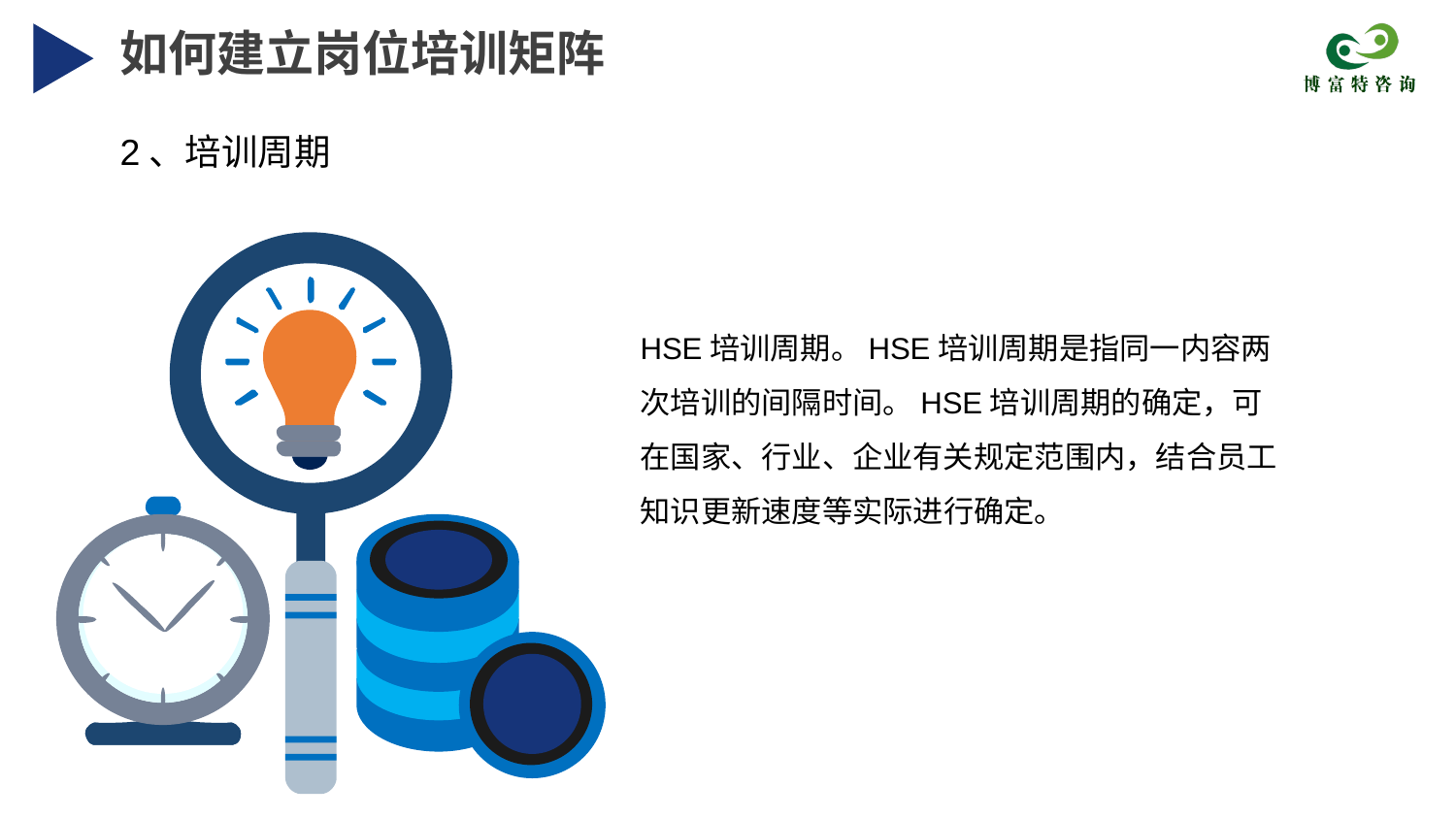

如何建立岗位培训矩阵
2、培训周期

HSE培训周期。HSE培训周期是指同一内容两次培训的间隔时间。HSE培训周期的确定，可在国家、行业、企业有关规定范围内，结合员工知识更新速度等实际进行确定。